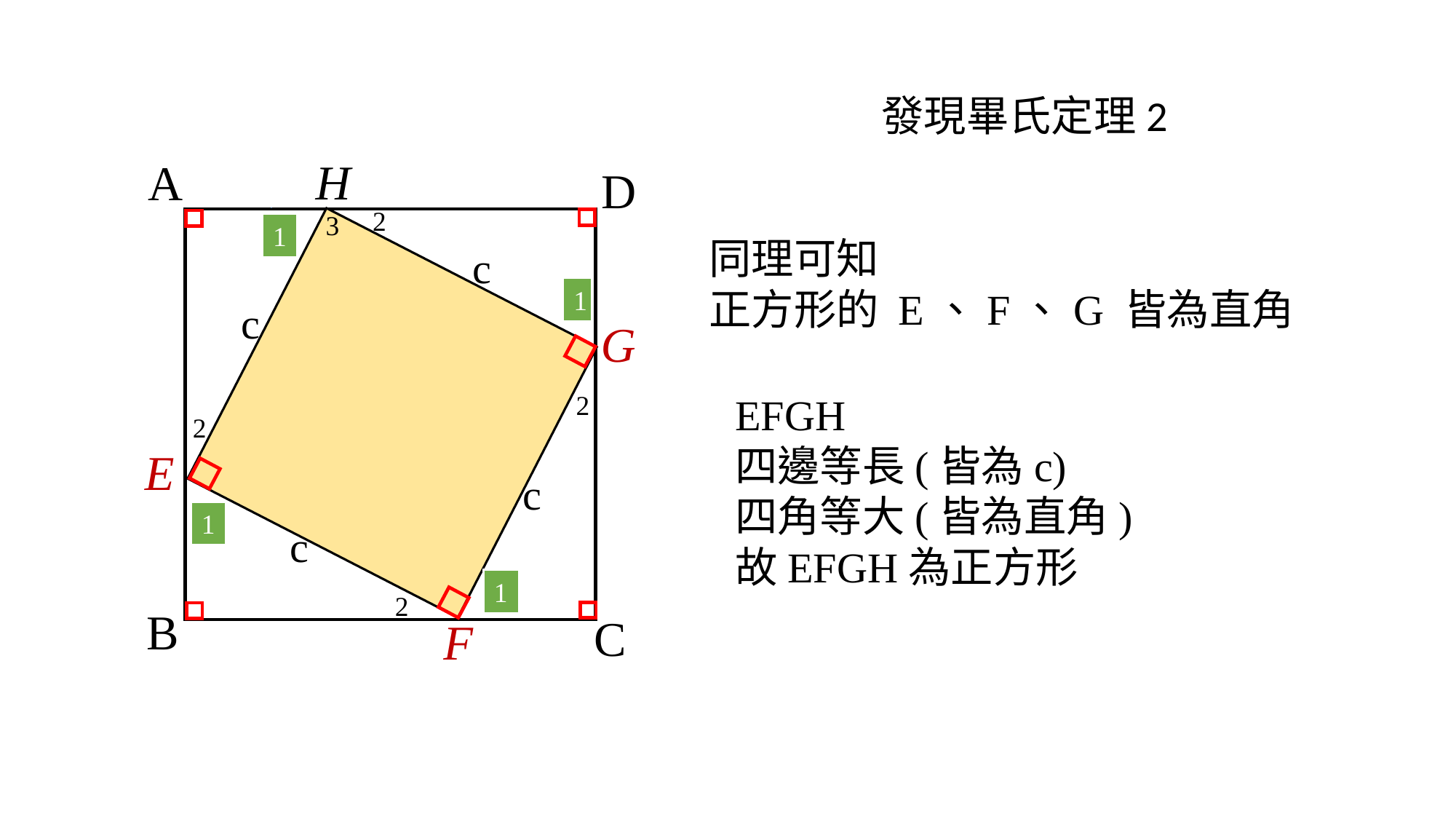

發現畢氏定理2
H
A
D
2
3

1
同理可知
正方形的 E、F、G 皆為直角
c

1
c
G

2
2
2
EFGH
四邊等長(皆為c)
四角等大(皆為直角)
故EFGH為正方形
E
c
1
c
1
B
C

F